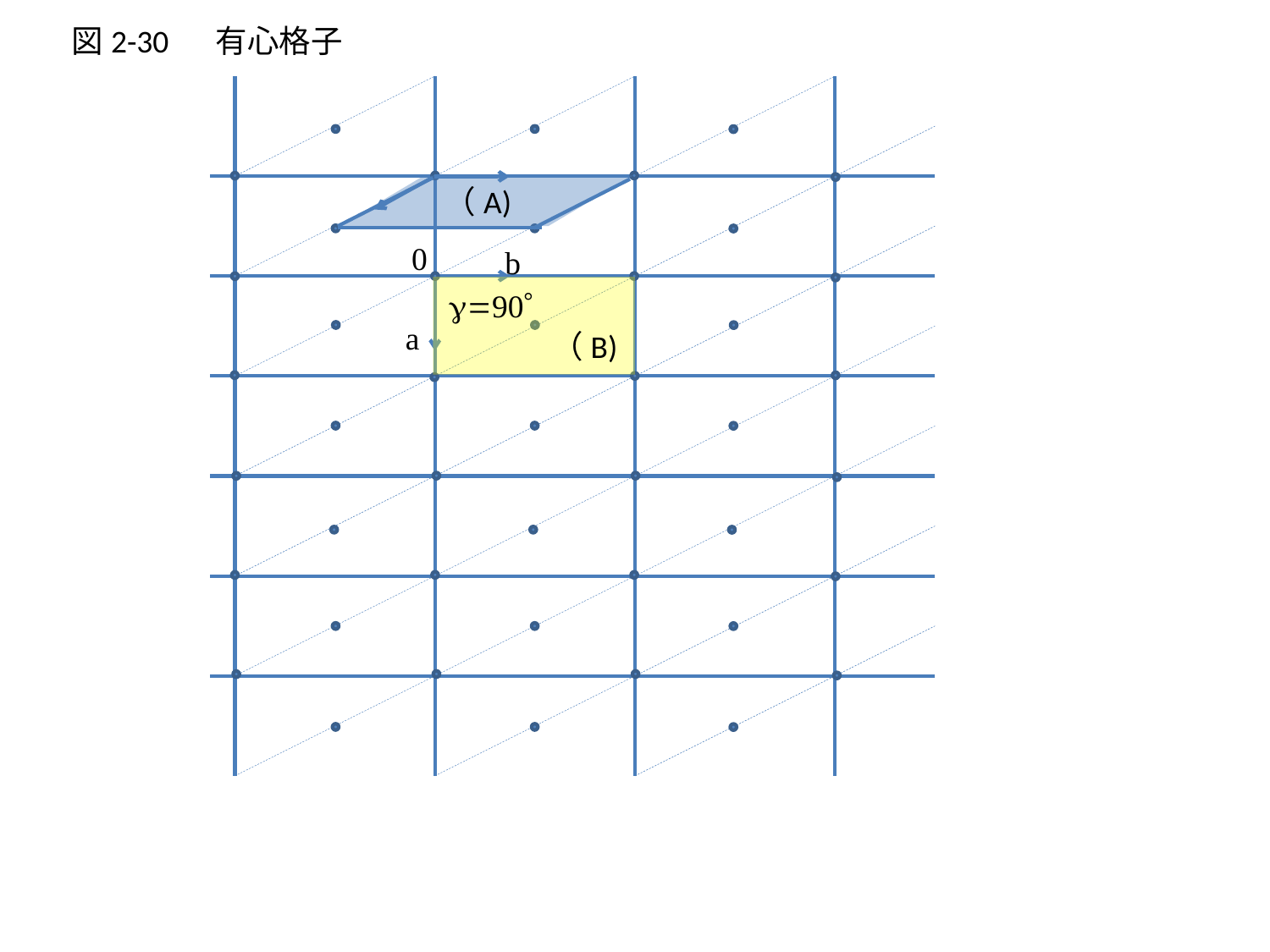

図2-30 　有心格子

（A)

0
b

γ=90°
a
（B)